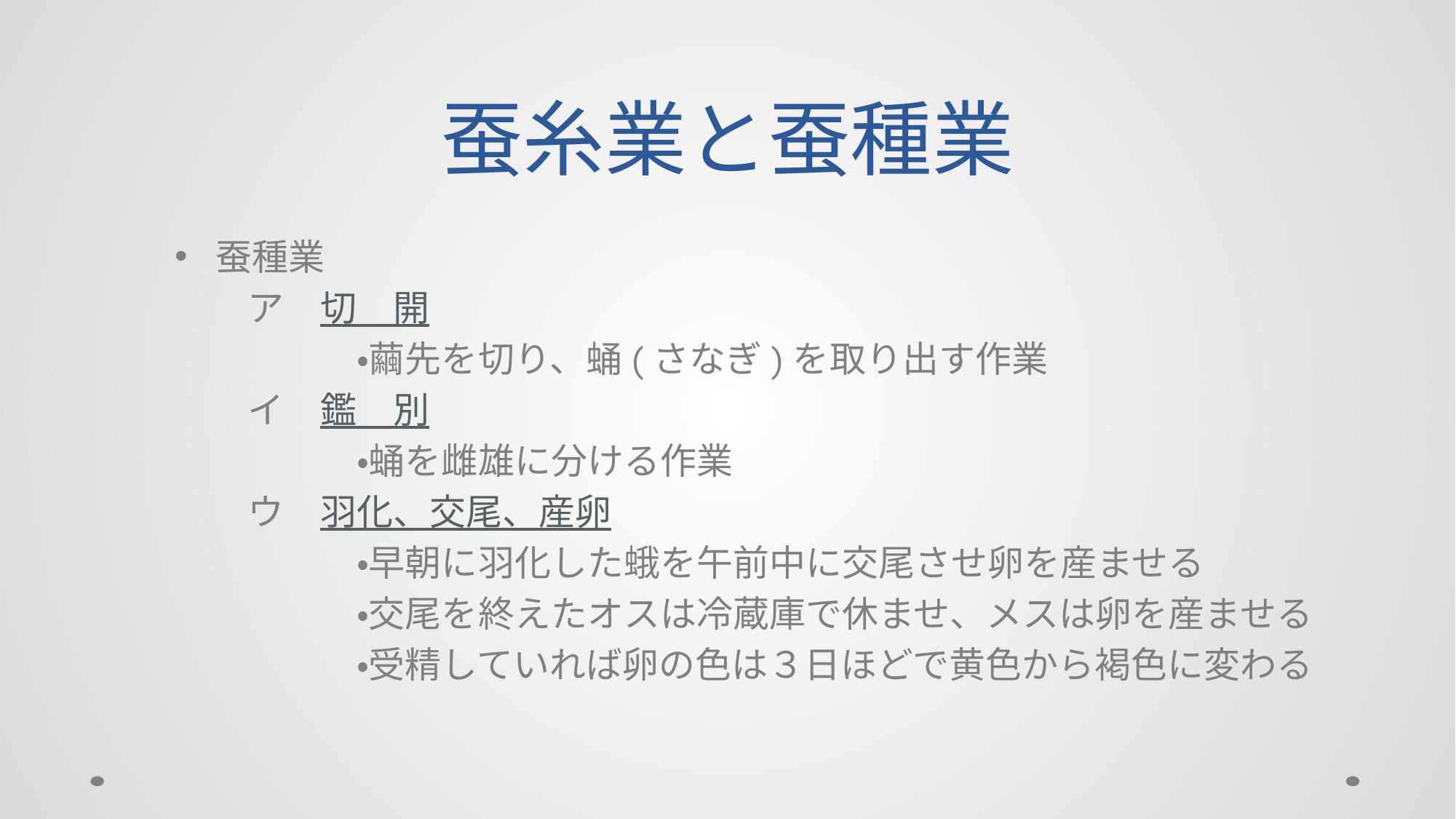

# 蚕糸業と蚕種業
蚕種業
　　ア　切　開
　　　　　・繭先を切り、蛹(さなぎ)を取り出す作業
　　イ　鑑　別
　　　　　・蛹を雌雄に分ける作業
　　ウ　羽化、交尾、産卵
　　　　　・早朝に羽化した蛾を午前中に交尾させ卵を産ませる
　　　　　・交尾を終えたオスは冷蔵庫で休ませ、メスは卵を産ませる
　　　　　・受精していれば卵の色は３日ほどで黄色から褐色に変わる